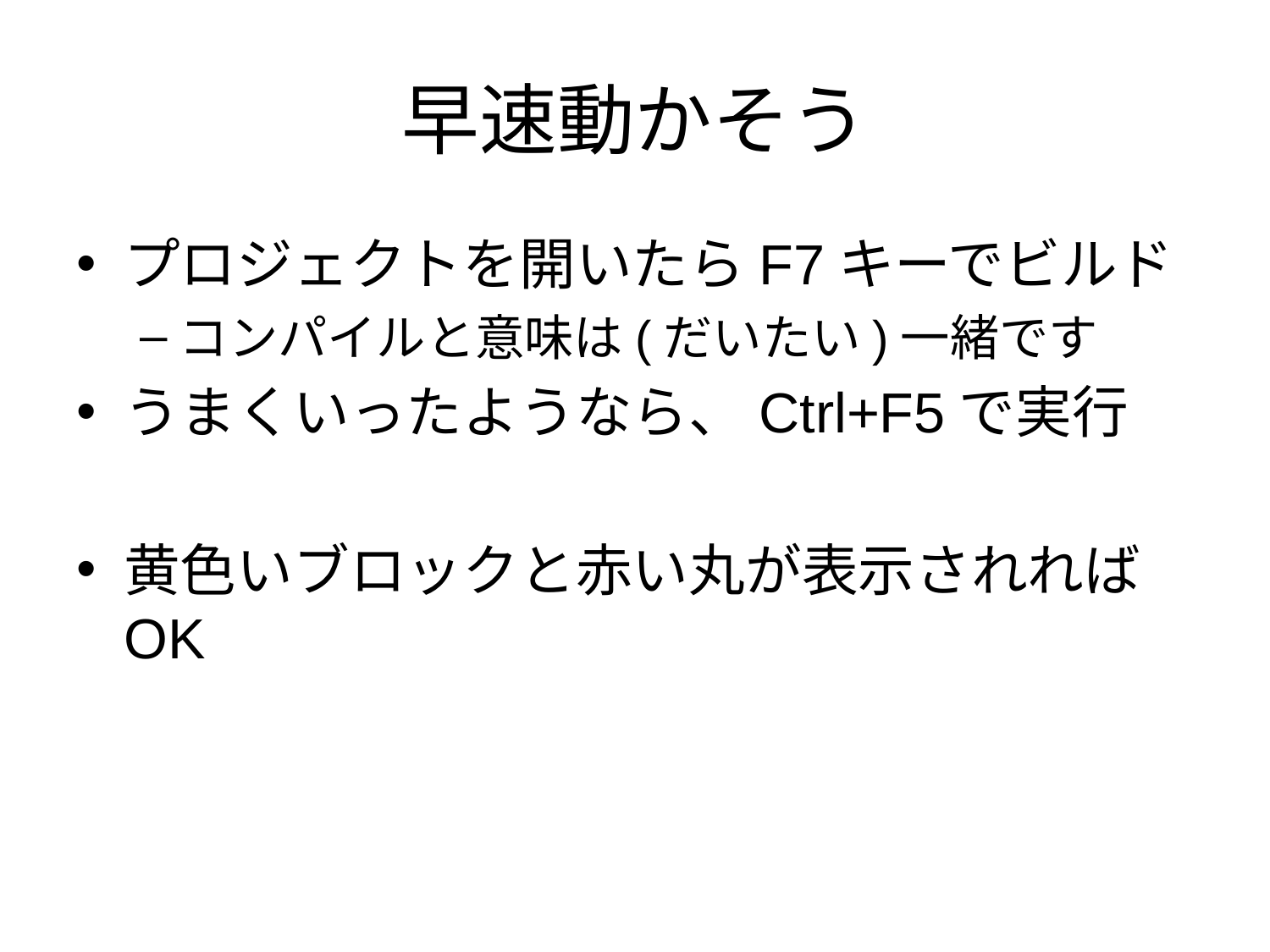

# 早速動かそう
プロジェクトを開いたらF7キーでビルド
コンパイルと意味は(だいたい)一緒です
うまくいったようなら、Ctrl+F5で実行

黄色いブロックと赤い丸が表示されればOK